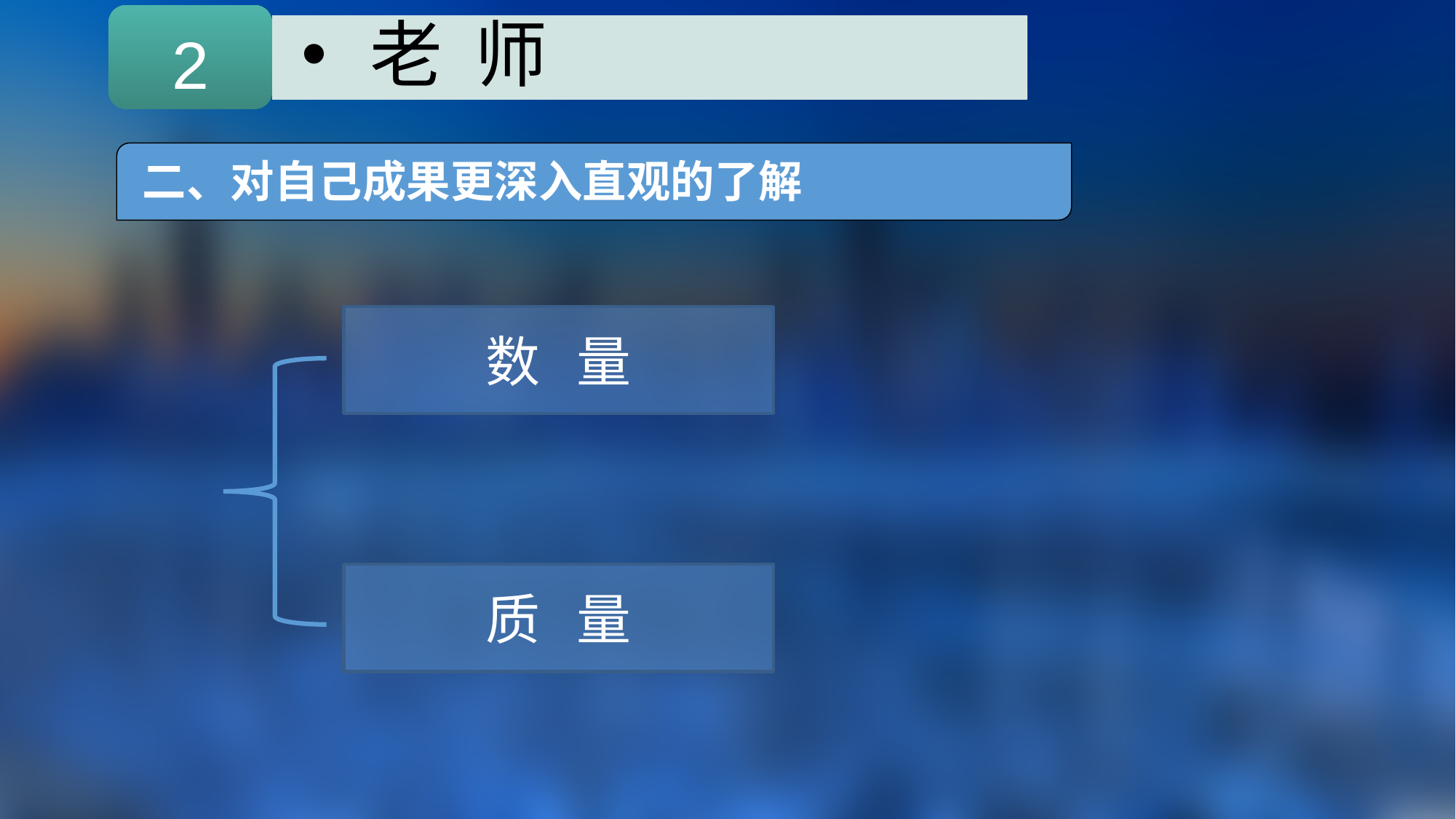

2
 老  师

二、对自己成果更深入直观的了解
数   量

质   量